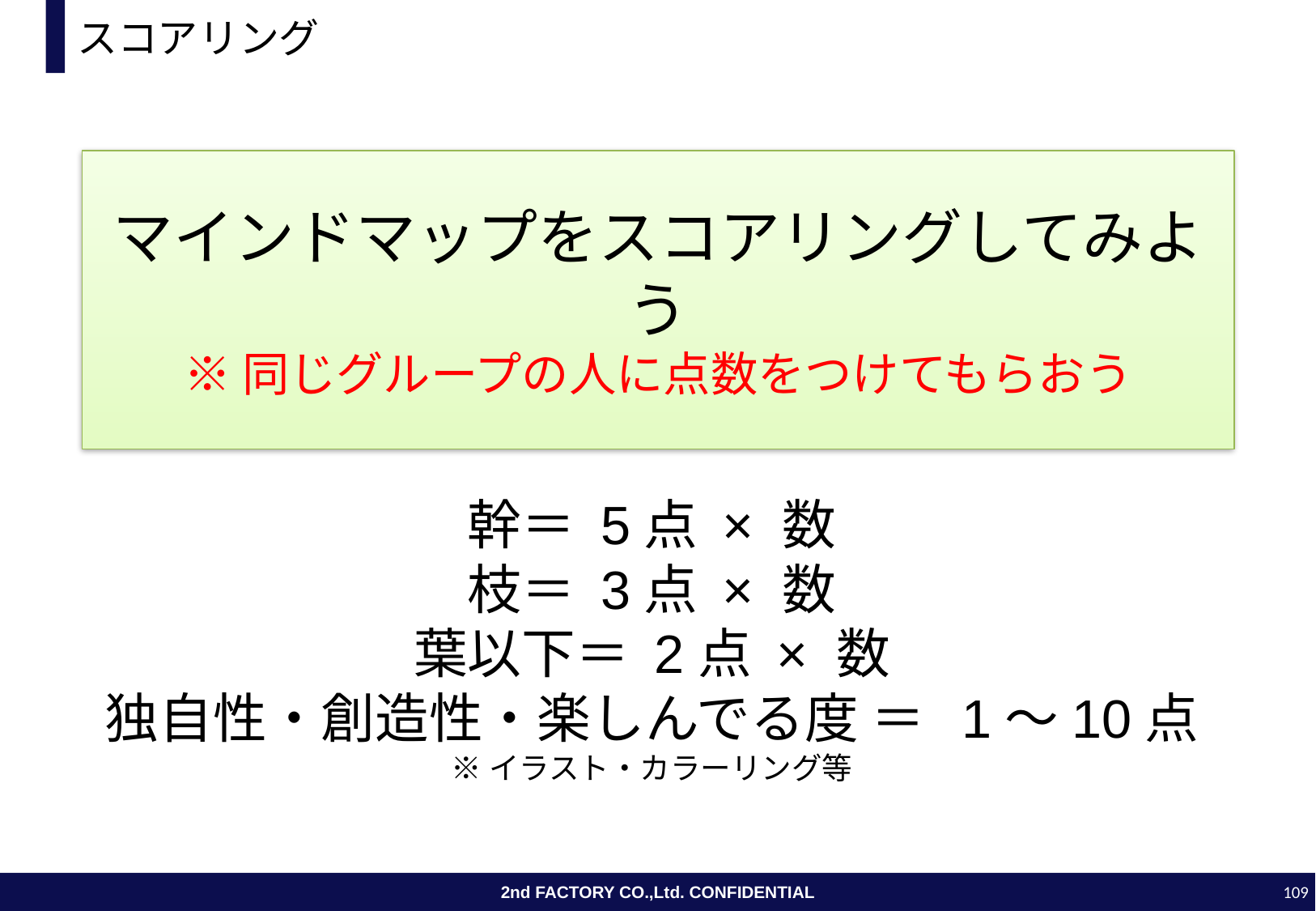

# スコアリング
マインドマップをスコアリングしてみよう
※同じグループの人に点数をつけてもらおう
幹＝ 5点 × 数
枝＝ 3点 × 数
葉以下＝ 2点 × 数
独自性・創造性・楽しんでる度 ＝  1～10点
※イラスト・カラーリング等